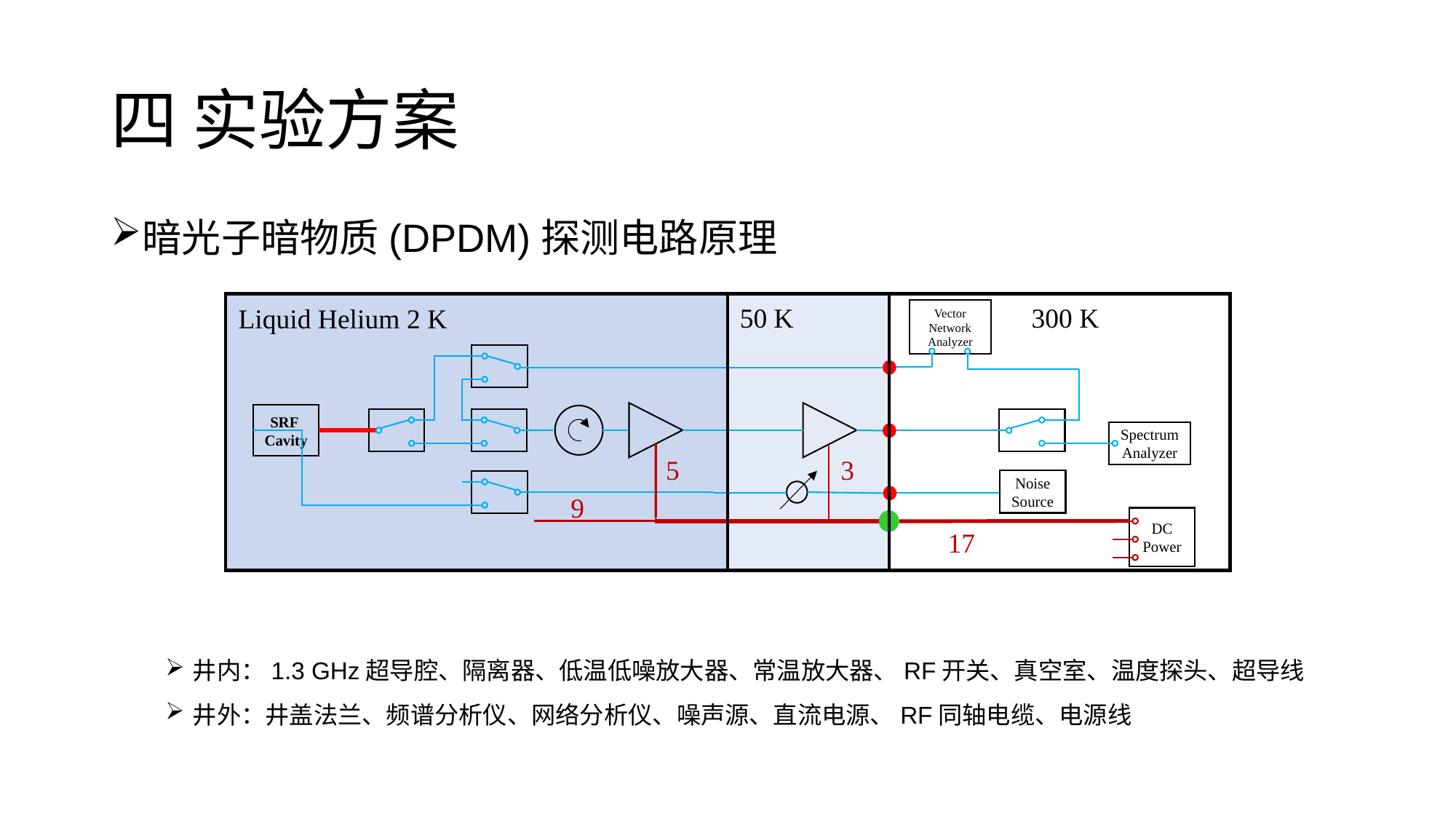

# 四 实验方案
暗光子暗物质(DPDM)探测电路原理

井内：1.3 GHz超导腔、隔离器、低温低噪放大器、常温放大器、RF开关、真空室、温度探头、超导线
井外：井盖法兰、频谱分析仪、网络分析仪、噪声源、直流电源、RF同轴电缆、电源线

Vector Network Analyzer

Noise Source

SRF
Cavity

Spectrum Analyzer

DC Power

50 K
300 K
Liquid Helium 2 K
5
3
9
17